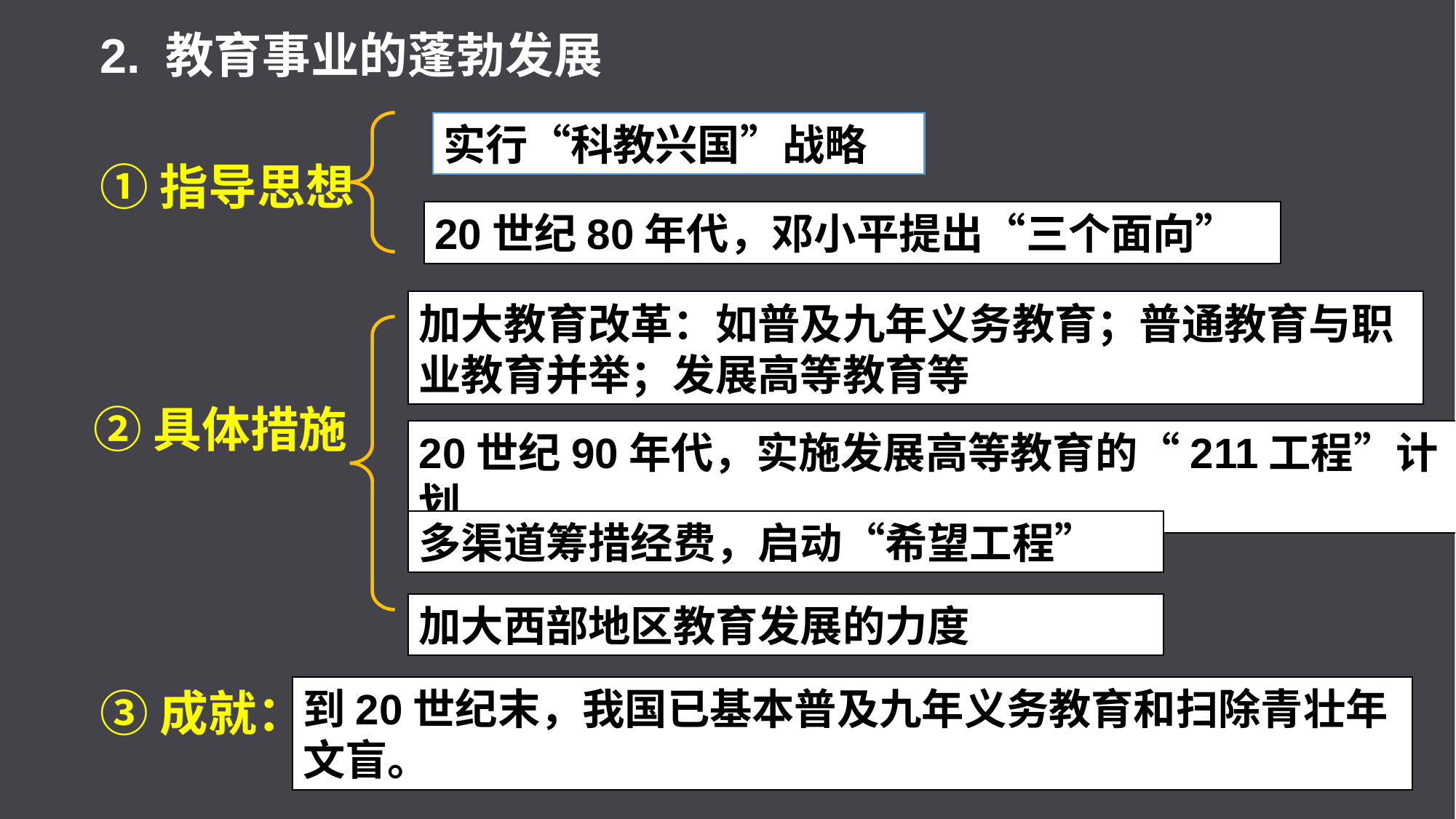

2. 教育事业的蓬勃发展

实行“科教兴国”战略
①指导思想
20世纪80年代，邓小平提出“三个面向”
加大教育改革：如普及九年义务教育；普通教育与职业教育并举；发展高等教育等

 ②具体措施
20世纪90年代，实施发展高等教育的“211工程”计划
多渠道筹措经费，启动“希望工程”
加大西部地区教育发展的力度
③成就：
到20世纪末，我国已基本普及九年义务教育和扫除青壮年文盲。